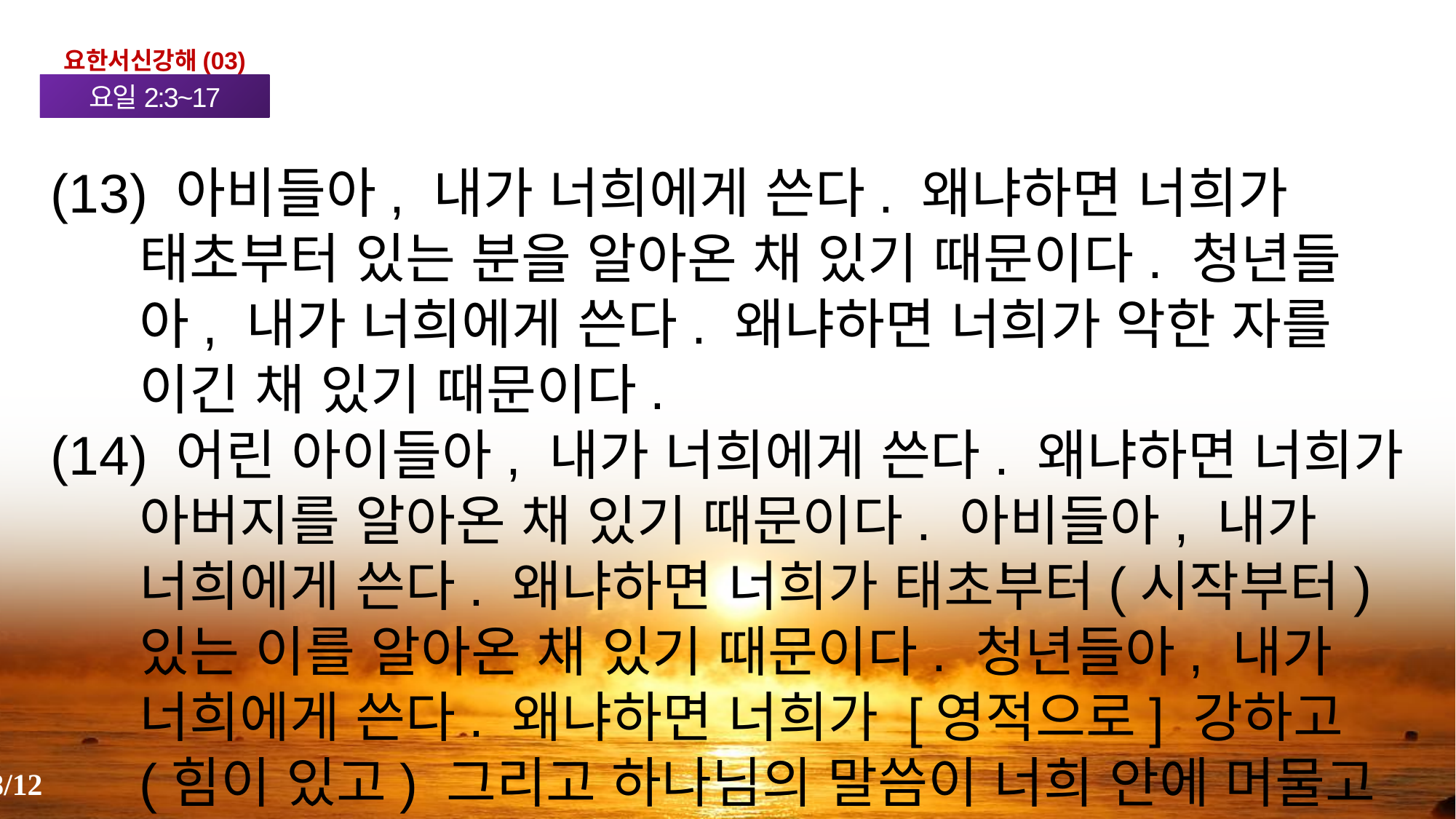

요한서신강해(03)
요일2:3~17

(13) 아비들아, 내가 너희에게 쓴다. 왜냐하면 너희가 태초부터 있는 분을 알아온 채 있기 때문이다. 청년들아, 내가 너희에게 쓴다. 왜냐하면 너희가 악한 자를 이긴 채 있기 때문이다.
(14) 어린 아이들아, 내가 너희에게 쓴다. 왜냐하면 너희가 아버지를 알아온 채 있기 때문이다. 아비들아, 내가 너희에게 쓴다. 왜냐하면 너희가 태초부터(시작부터) 있는 이를 알아온 채 있기 때문이다. 청년들아, 내가 너희에게 쓴다. 왜냐하면 너희가 [영적으로] 강하고(힘이 있고) 그리고 하나님의 말씀이 너희 안에 머물고 있으며 그리고 너희가 악한 자를 이긴 채 있기 때문이다.